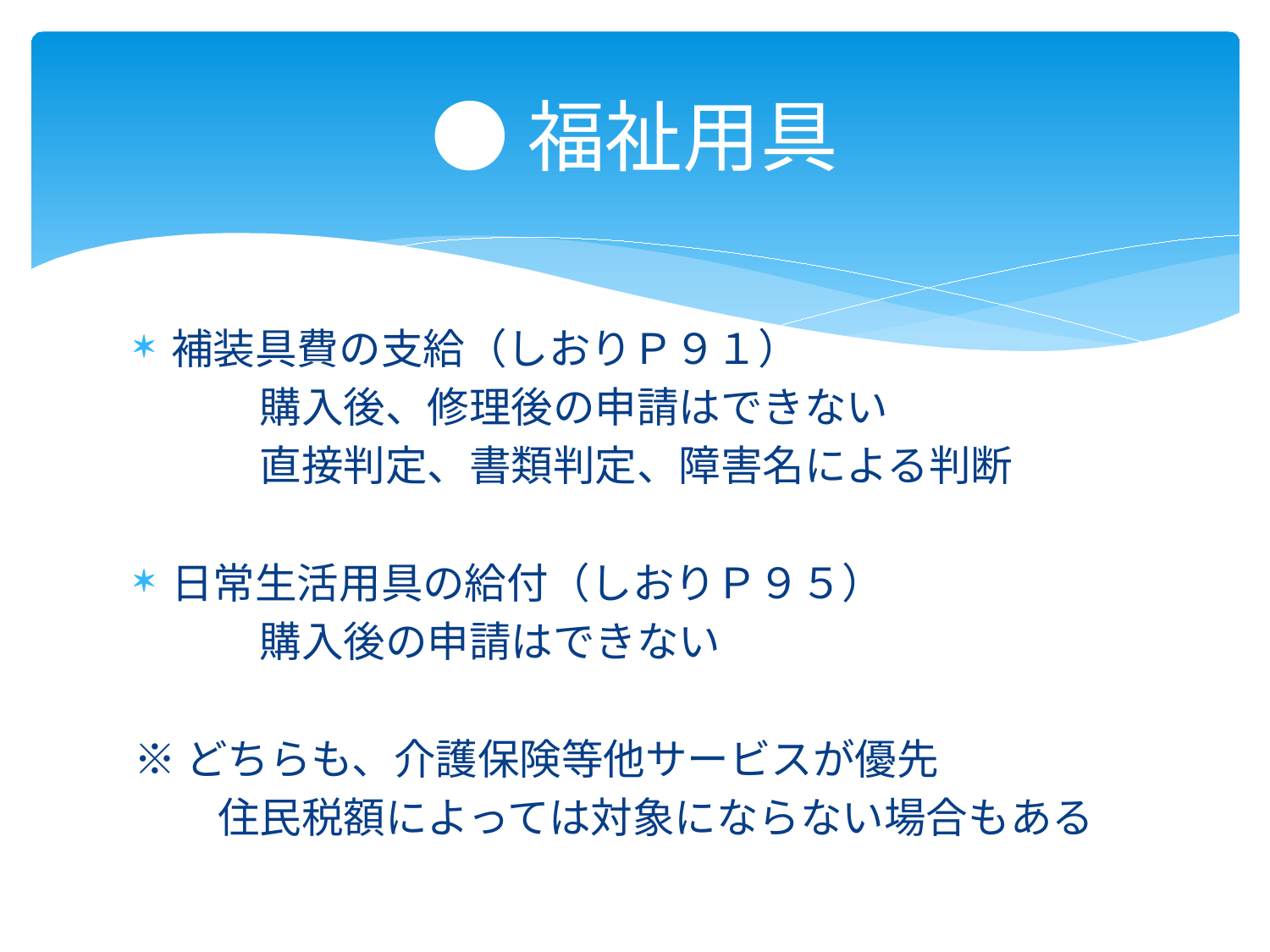

# ●福祉用具
補装具費の支給（しおりＰ９１）
　　　購入後、修理後の申請はできない
　　　直接判定、書類判定、障害名による判断

日常生活用具の給付（しおりＰ９５）
　　　購入後の申請はできない

※どちらも、介護保険等他サービスが優先
　　住民税額によっては対象にならない場合もある